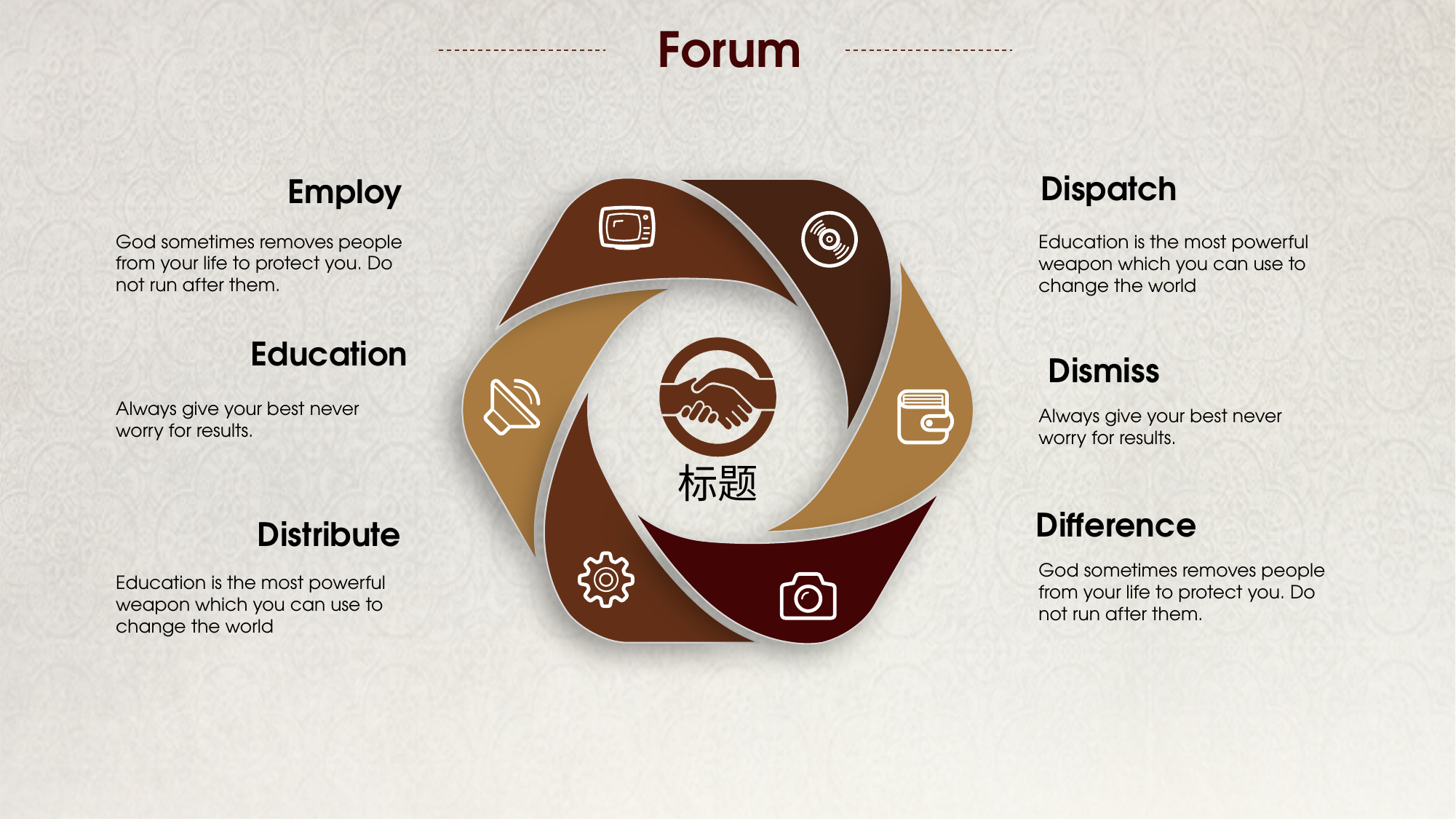

Forum
Dispatch
Education is the most powerful weapon which you can use to change the world
Employ
God sometimes removes people from your life to protect you. Do not run after them.

标题

Education
Always give your best never worry for results.
Dismiss
Always give your best never worry for results.
Difference
God sometimes removes people from your life to protect you. Do not run after them.
Distribute
Education is the most powerful weapon which you can use to change the world